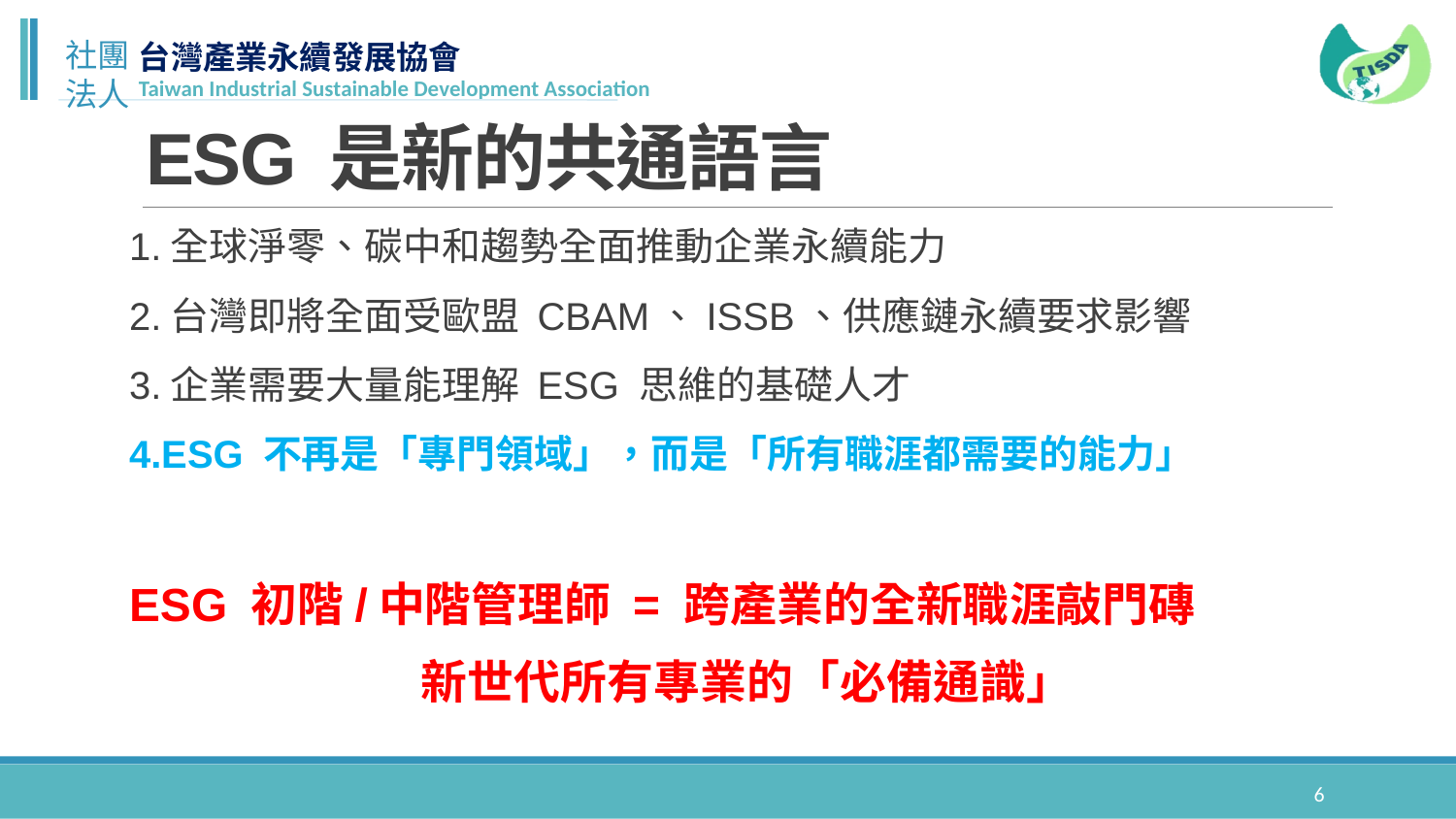

# ESG 是新的共通語言
1.全球淨零、碳中和趨勢全面推動企業永續能力
2.台灣即將全面受歐盟 CBAM、ISSB、供應鏈永續要求影響
3.企業需要大量能理解 ESG 思維的基礎人才
4.ESG 不再是「專門領域」，而是「所有職涯都需要的能力」

ESG 初階/中階管理師 = 跨產業的全新職涯敲門磚
新世代所有專業的「必備通識」

6